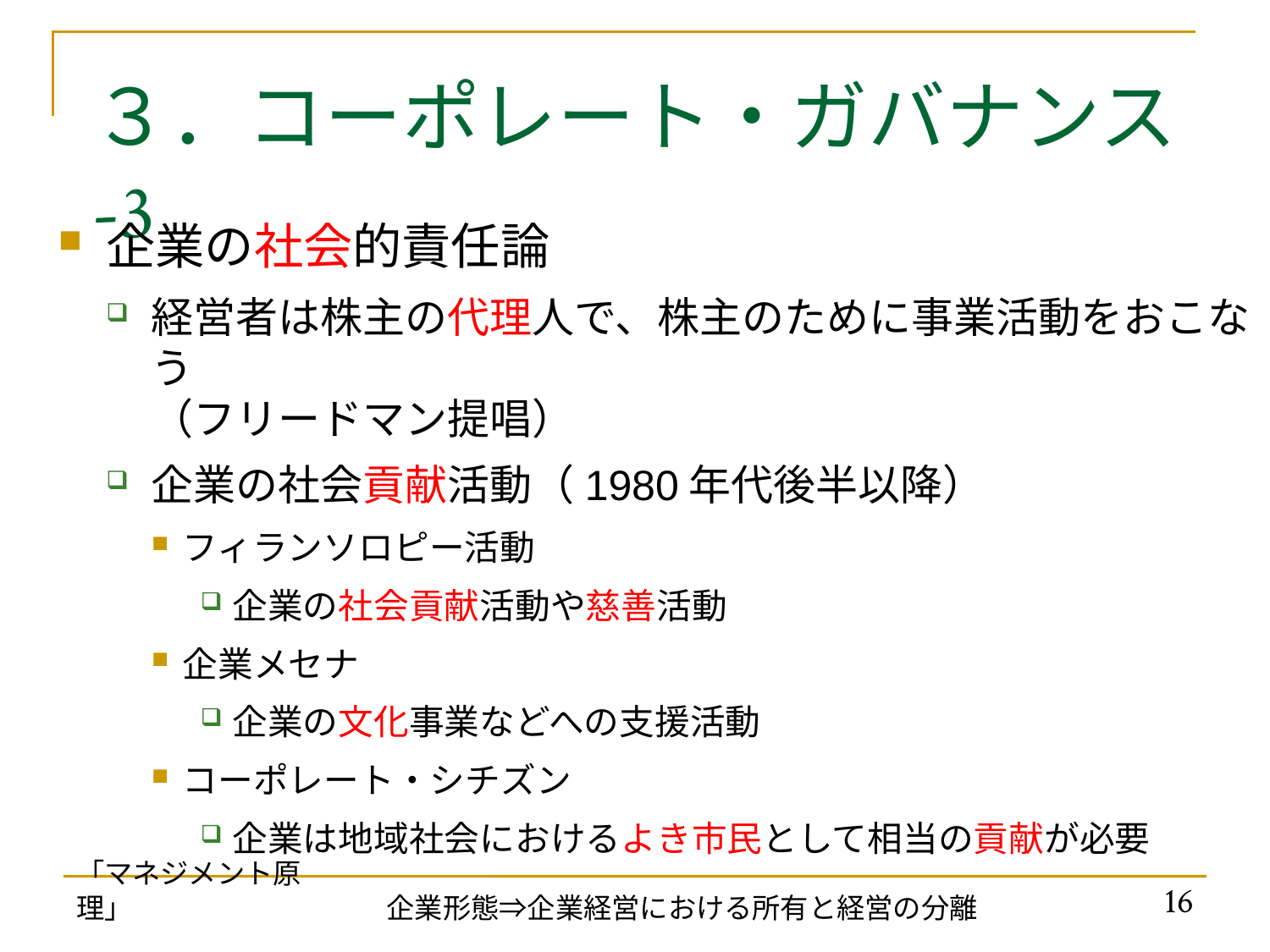

# ３．コーポレート・ガバナンス-3
企業の社会的責任論
経営者は株主の代理人で、株主のために事業活動をおこなう
（フリードマン提唱）
企業の社会貢献活動（1980年代後半以降）
フィランソロピー活動
企業の社会貢献活動や慈善活動
企業メセナ
企業の文化事業などへの支援活動
コーポレート・シチズン
企業は地域社会におけるよき市民として相当の貢献が必要
「マネジメント原理」
16
企業形態⇒企業経営における所有と経営の分離